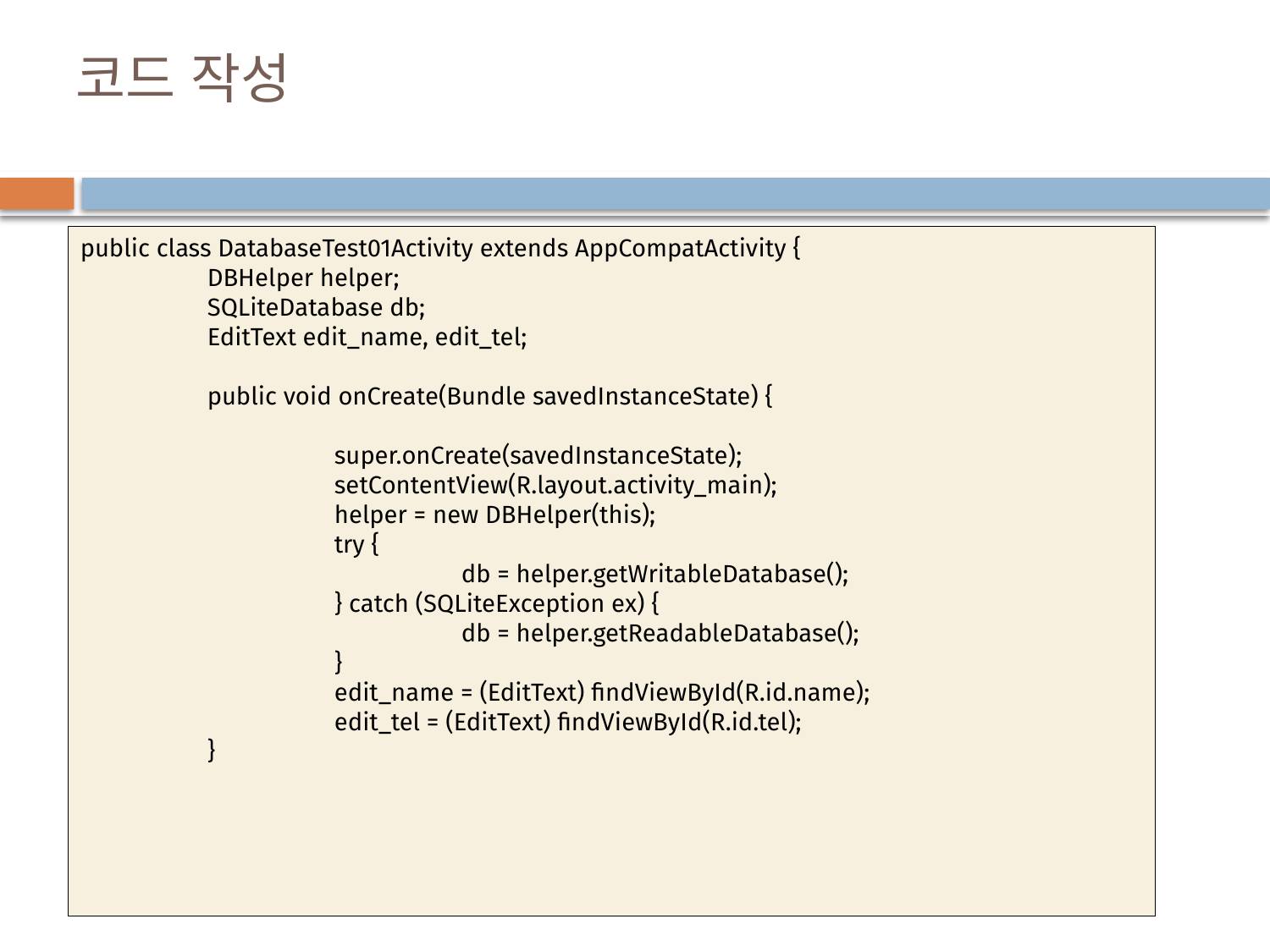

# 코드 작성
public class DatabaseTest01Activity extends AppCompatActivity {
	DBHelper helper;
	SQLiteDatabase db;
	EditText edit_name, edit_tel;

	public void onCreate(Bundle savedInstanceState) {

		super.onCreate(savedInstanceState);
		setContentView(R.layout.activity_main);
		helper = new DBHelper(this);
		try {
			db = helper.getWritableDatabase();
		} catch (SQLiteException ex) {
			db = helper.getReadableDatabase();
		}
		edit_name = (EditText) findViewById(R.id.name);
		edit_tel = (EditText) findViewById(R.id.tel);
	}